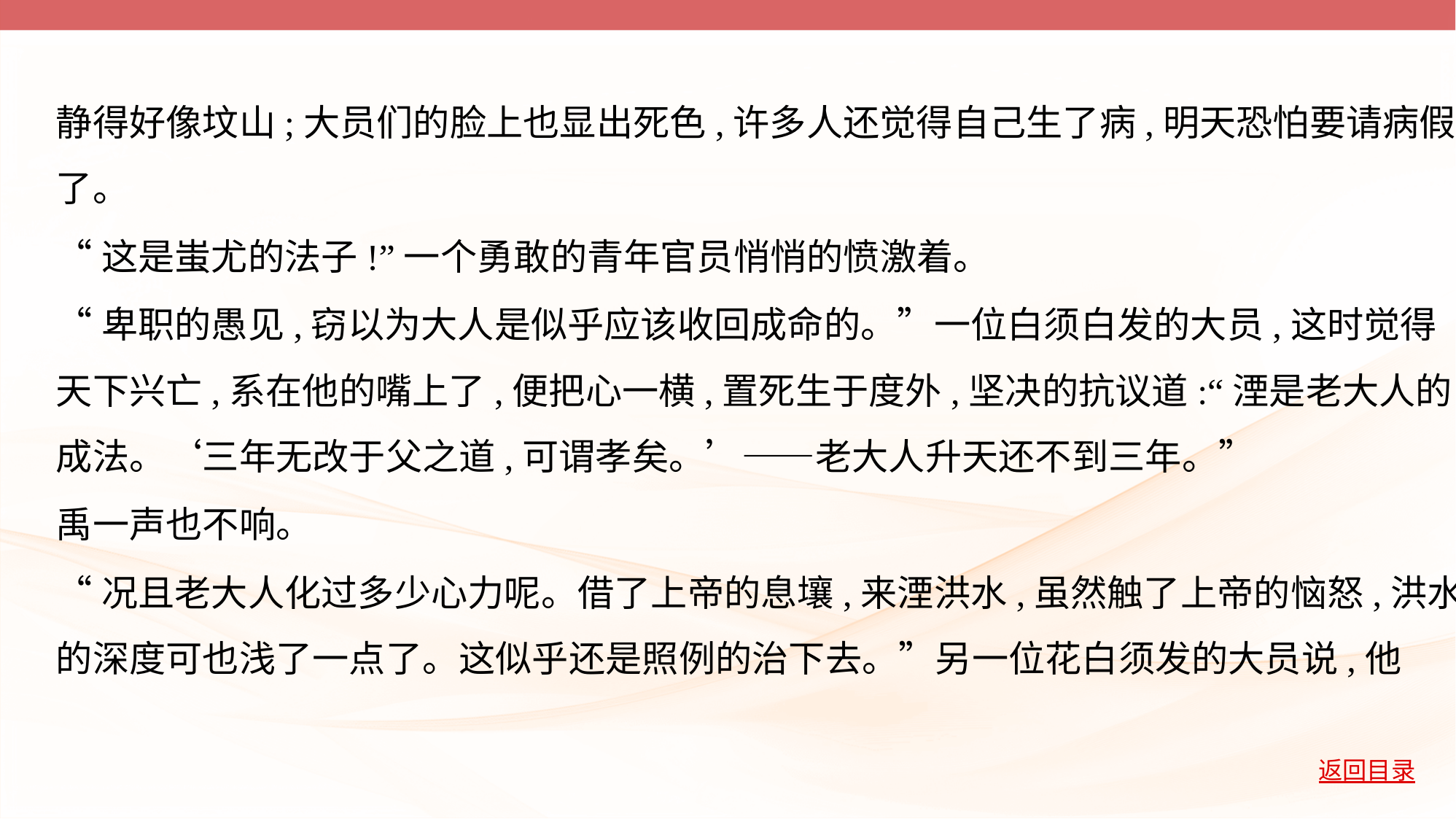

静得好像坟山;大员们的脸上也显出死色,许多人还觉得自己生了病,明天恐怕要请病假
了。
“这是蚩尤的法子!”一个勇敢的青年官员悄悄的愤激着。
“卑职的愚见,窃以为大人是似乎应该收回成命的。”一位白须白发的大员,这时觉得
天下兴亡,系在他的嘴上了,便把心一横,置死生于度外,坚决的抗议道:“湮是老大人的
成法。‘三年无改于父之道,可谓孝矣。’——老大人升天还不到三年。”
禹一声也不响。
“况且老大人化过多少心力呢。借了上帝的息壤,来湮洪水,虽然触了上帝的恼怒,洪水
的深度可也浅了一点了。这似乎还是照例的治下去。”另一位花白须发的大员说,他